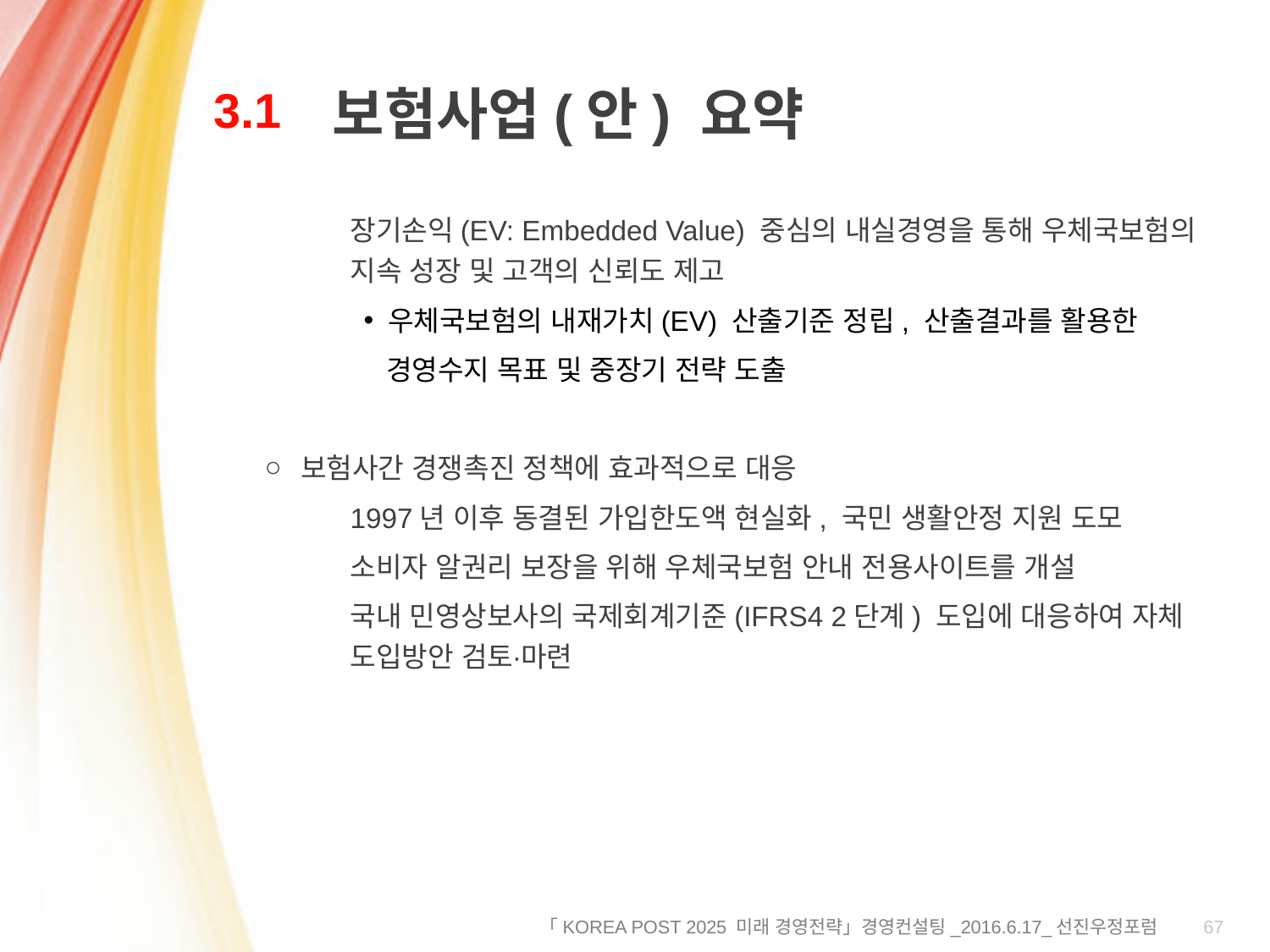

# 3.1
보험사업(안) 요약
장기손익(EV: Embedded Value) 중심의 내실경영을 통해 우체국보험의 지속 성장 및 고객의 신뢰도 제고
 우체국보험의 내재가치(EV) 산출기준 정립, 산출결과를 활용한
  경영수지 목표 및 중장기 전략 도출

보험사간 경쟁촉진 정책에 효과적으로 대응
1997년 이후 동결된 가입한도액 현실화, 국민 생활안정 지원 도모
소비자 알권리 보장을 위해 우체국보험 안내 전용사이트를 개설
국내 민영상보사의 국제회계기준(IFRS4 2단계) 도입에 대응하여 자체 도입방안 검토∙마련
67